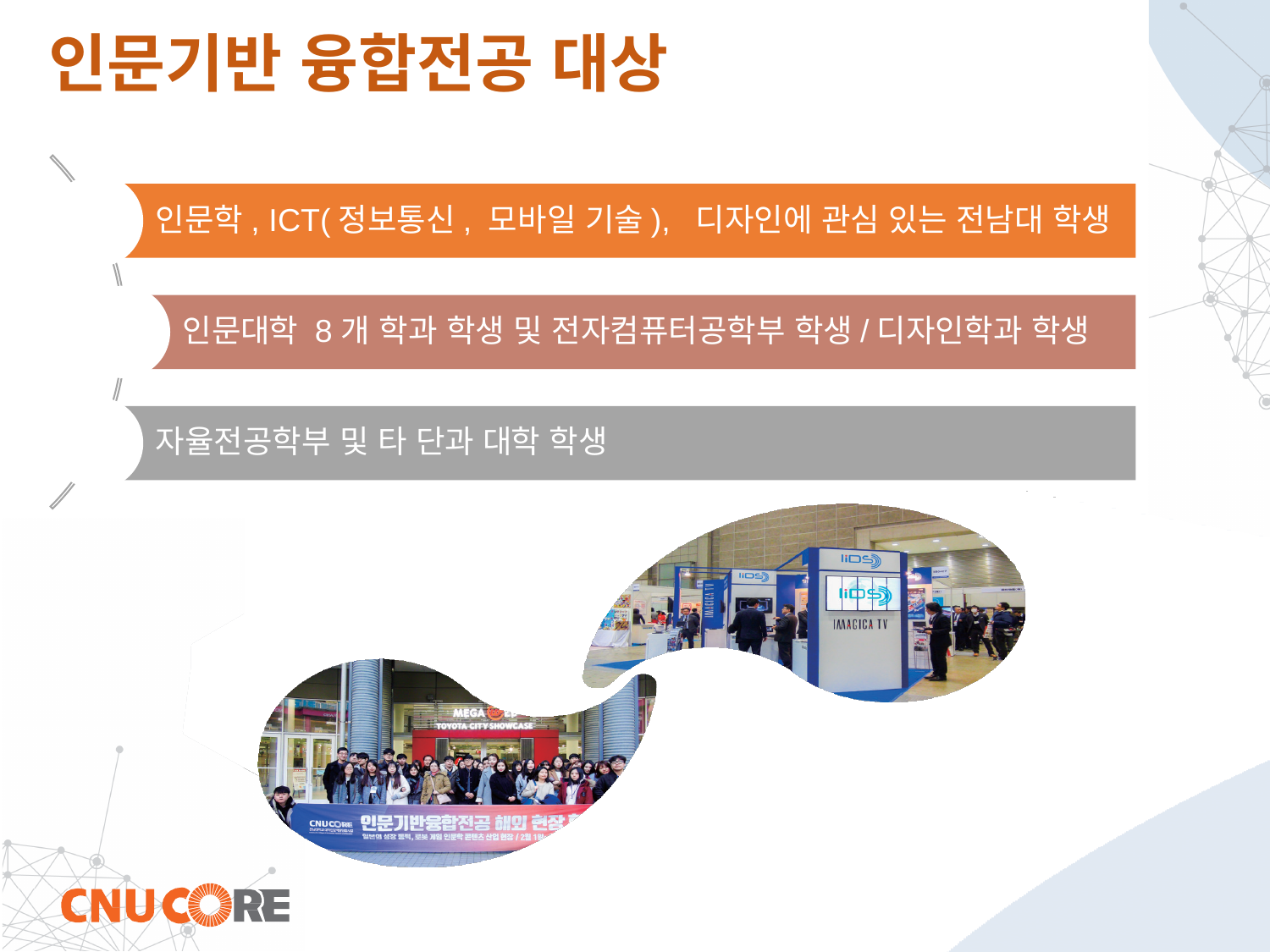

# 인문기반 융합전공 대상
인문학, ICT(정보통신, 모바일 기술),  디자인에 관심 있는 전남대 학생
인문대학 8개 학과 학생 및 전자컴퓨터공학부 학생/디자인학과 학생
자율전공학부 및 타 단과 대학 학생